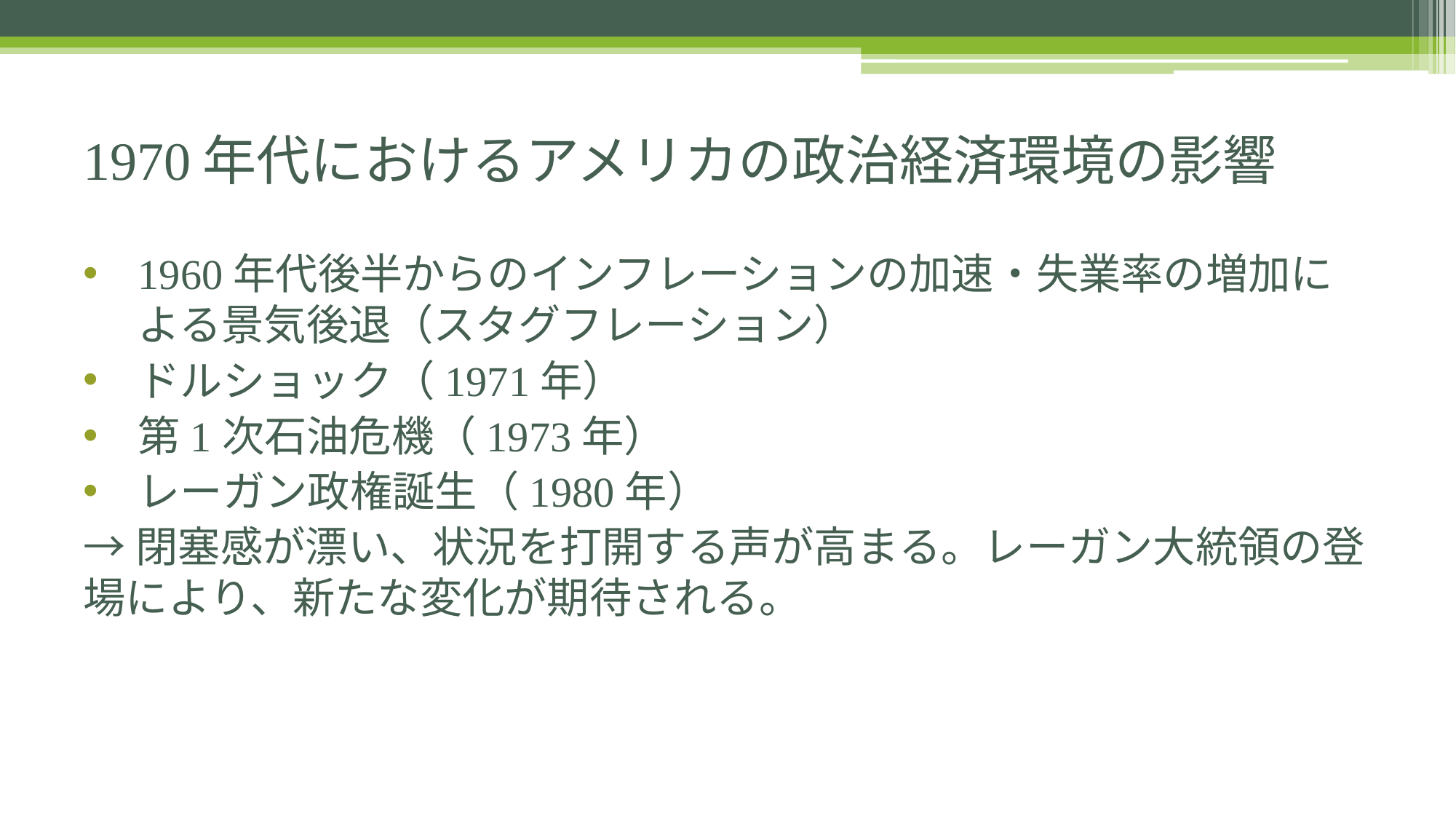

# 1970年代におけるアメリカの政治経済環境の影響
1960年代後半からのインフレーションの加速・失業率の増加による景気後退（スタグフレーション）
ドルショック（1971年）
第1次石油危機（1973年）
レーガン政権誕生（1980年）
→閉塞感が漂い、状況を打開する声が高まる。レーガン大統領の登場により、新たな変化が期待される。